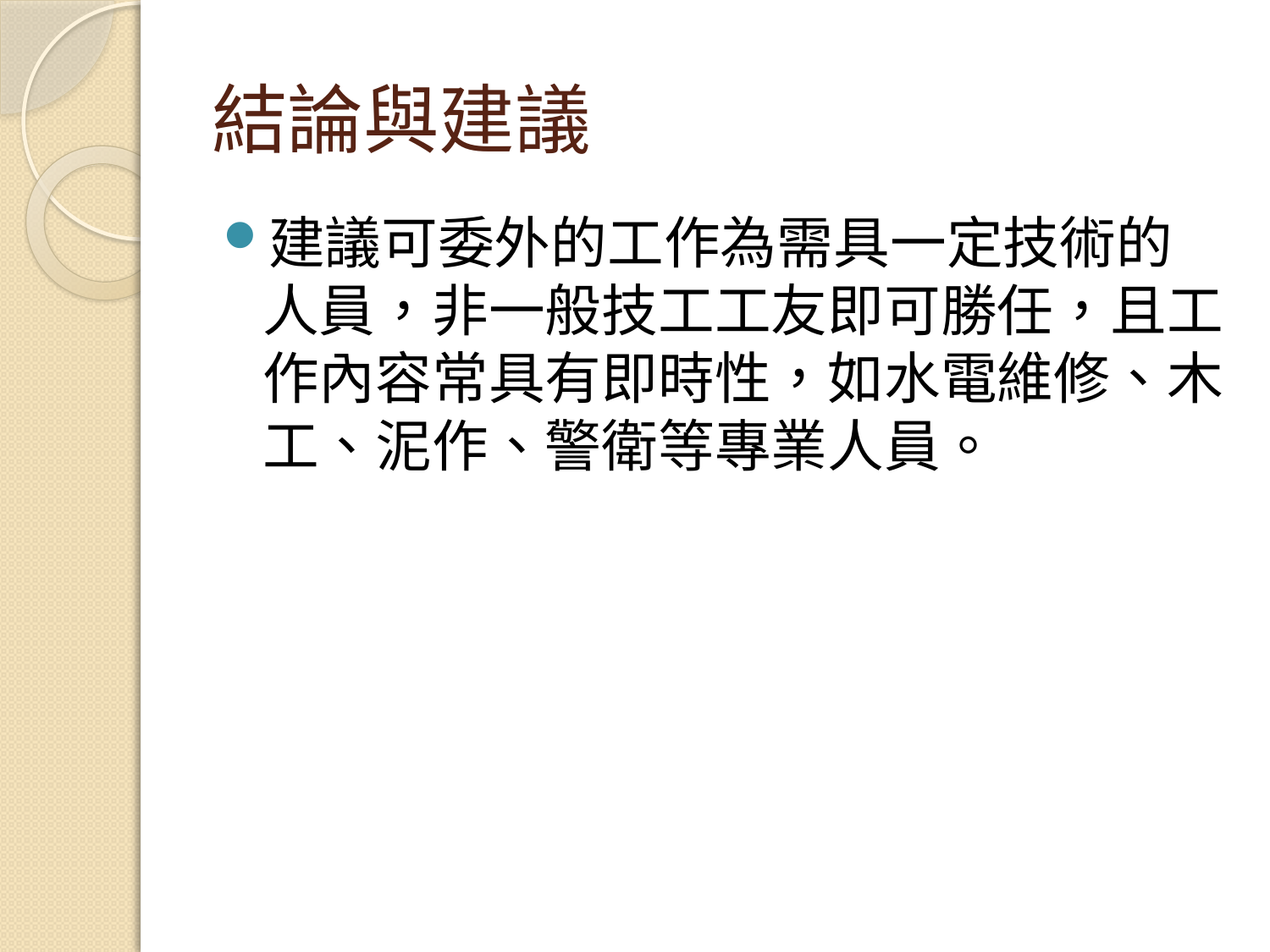

# 結論與建議
建議可委外的工作為需具一定技術的人員，非一般技工工友即可勝任，且工作內容常具有即時性，如水電維修、木工、泥作、警衛等專業人員。